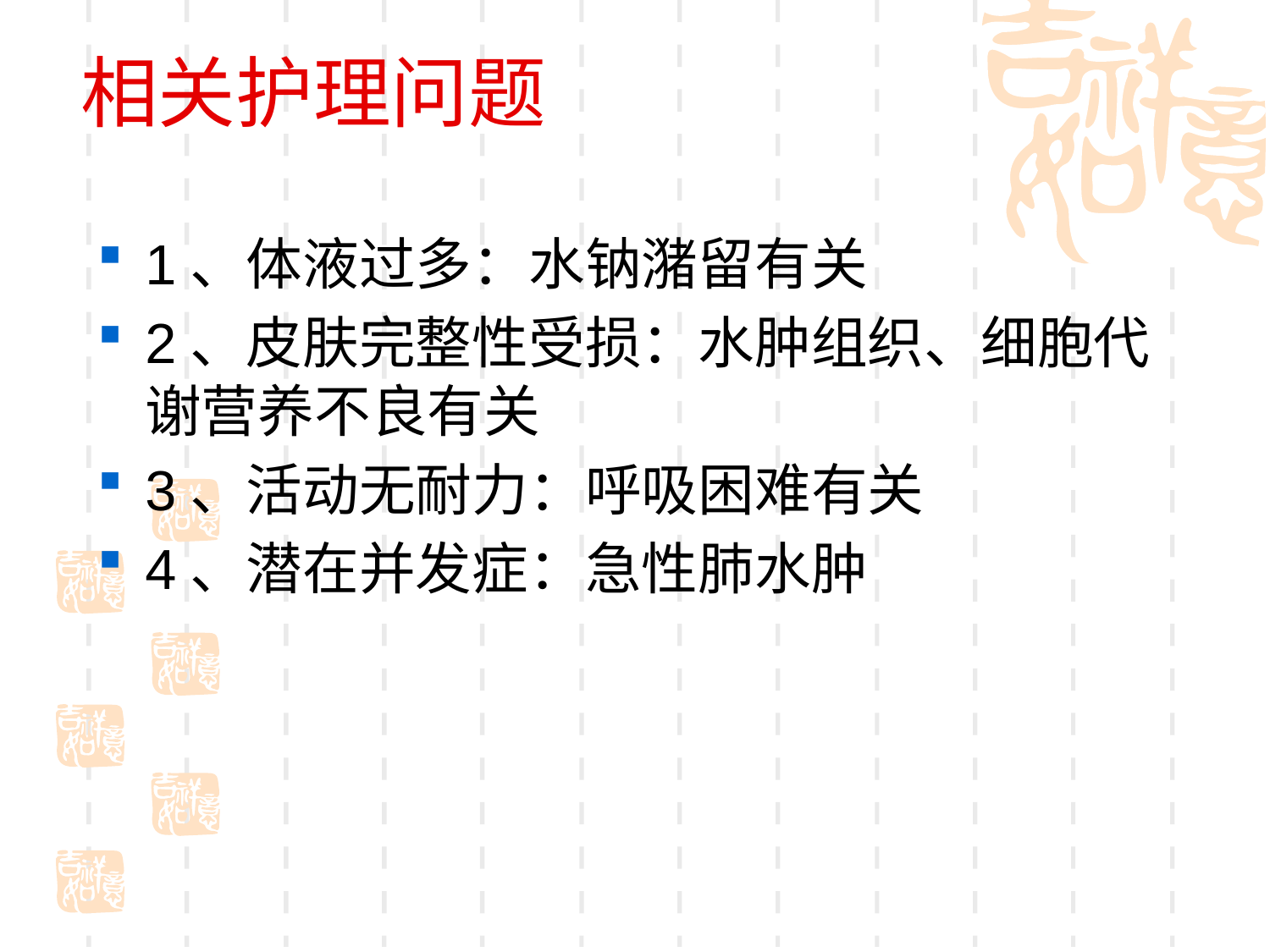

# 相关护理问题
1、体液过多：水钠潴留有关
2、皮肤完整性受损：水肿组织、细胞代谢营养不良有关
3、活动无耐力：呼吸困难有关
4、潜在并发症：急性肺水肿